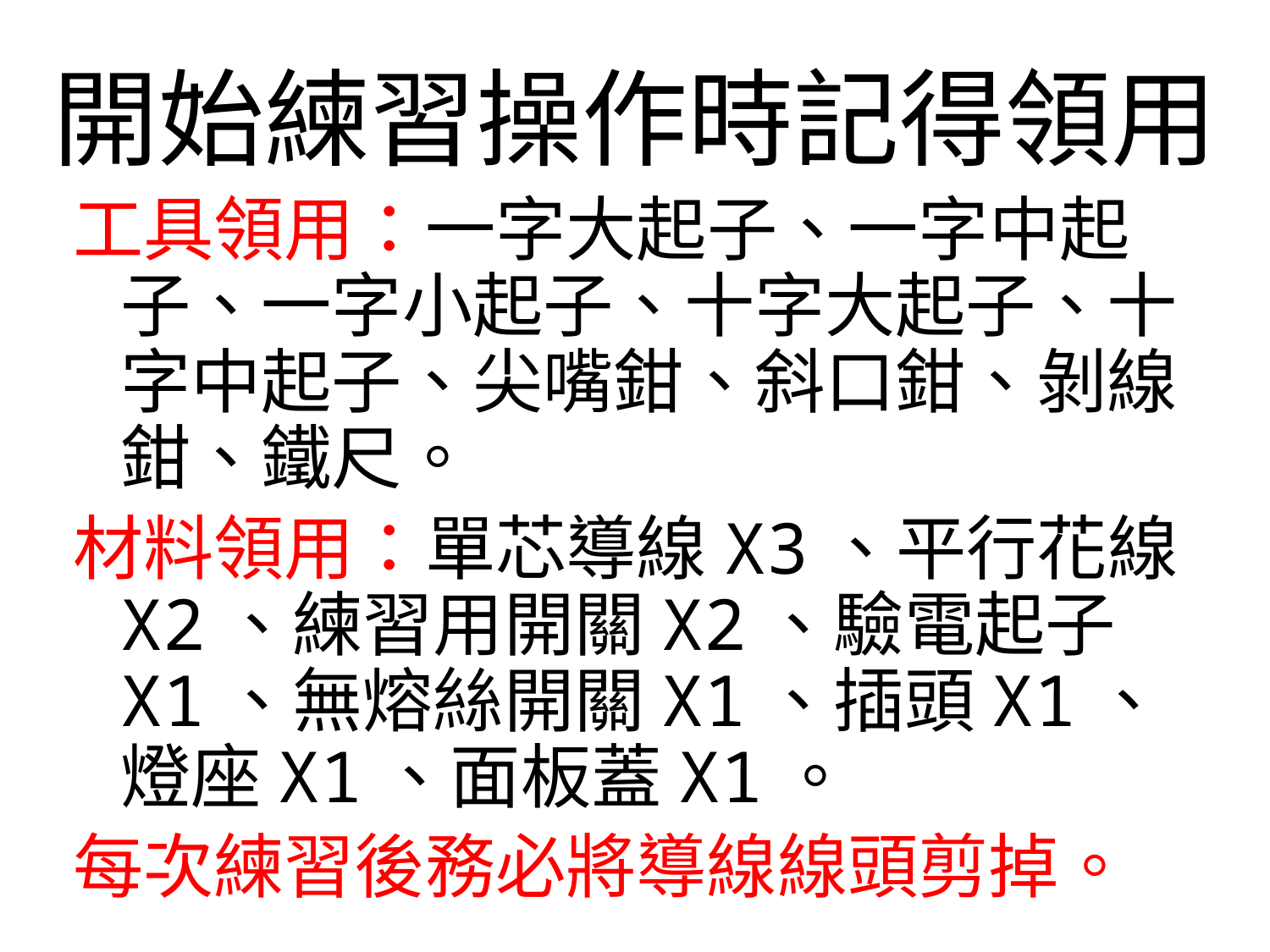

# 開始練習操作時記得領用
工具領用：一字大起子、一字中起子、一字小起子、十字大起子、十字中起子、尖嘴鉗、斜口鉗、剝線鉗、鐵尺。
材料領用：單芯導線X3、平行花線X2、練習用開關X2、驗電起子X1、無熔絲開關X1、插頭X1、燈座X1、面板蓋X1。
每次練習後務必將導線線頭剪掉。